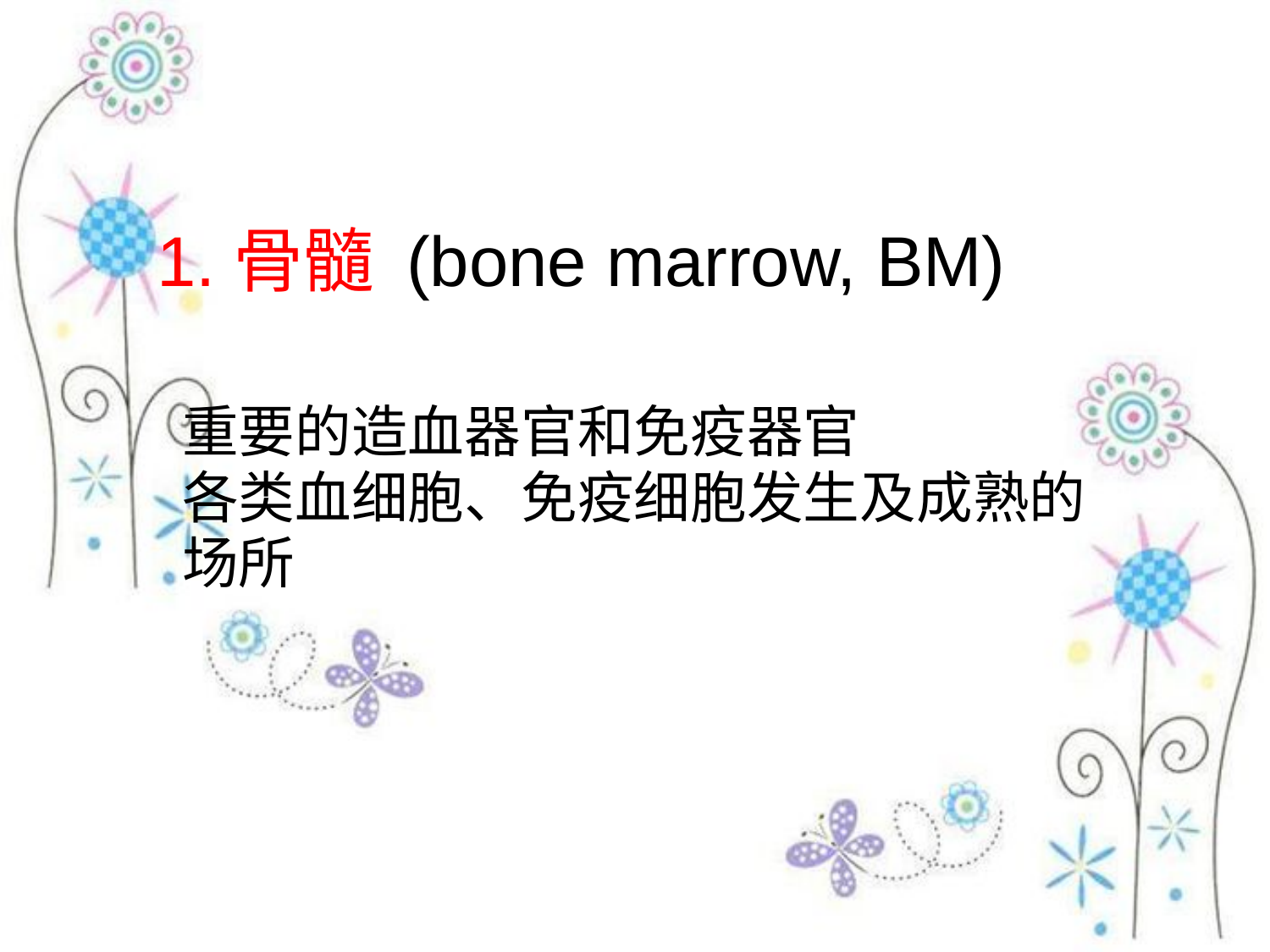

1.骨髓 (bone marrow, BM)

    重要的造血器官和免疫器官
    各类血细胞、免疫细胞发生及成熟的
    场所